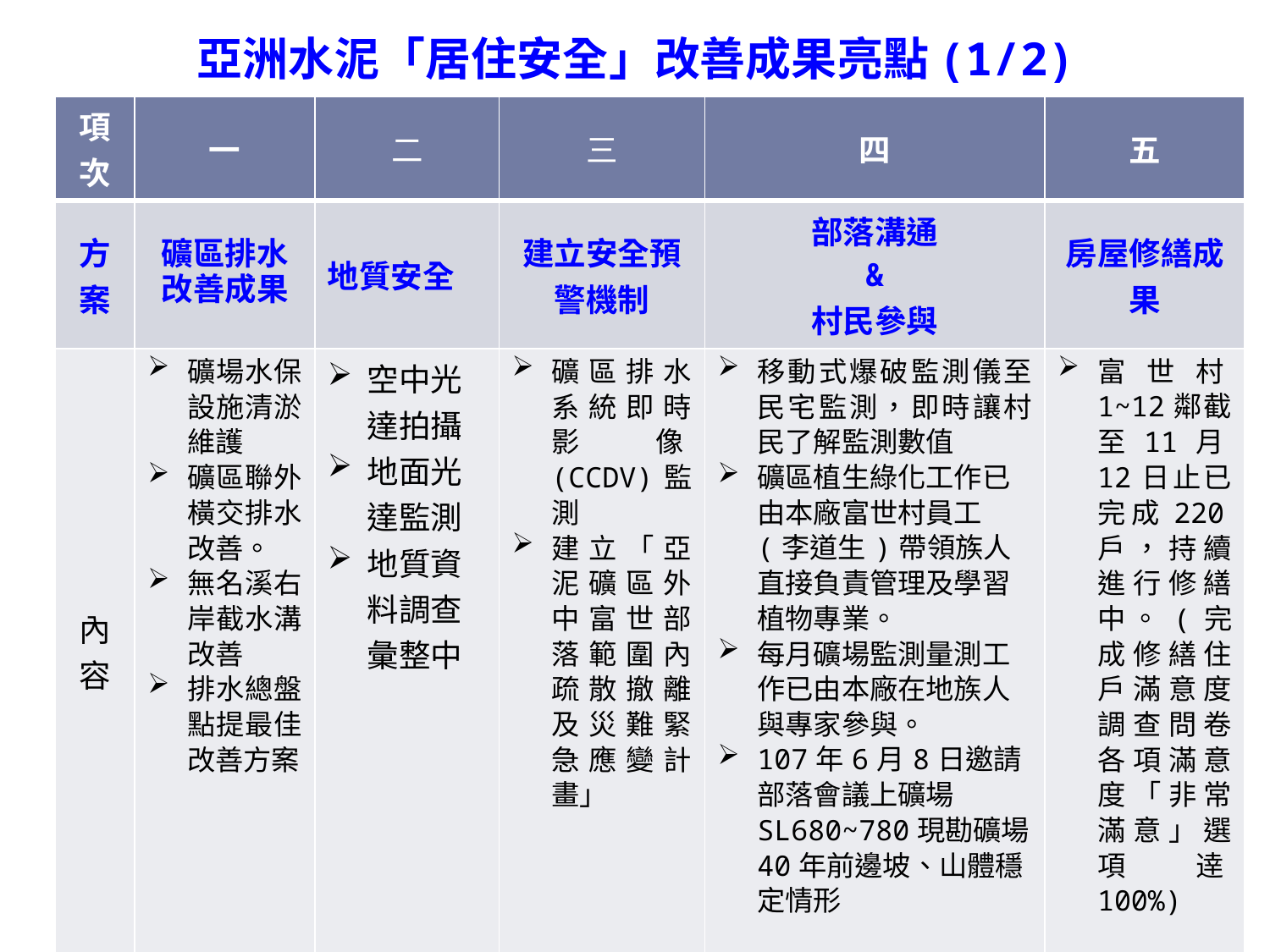

# 亞洲水泥「居住安全」改善成果亮點(1/2)
| 項次 | 一 | 二 | 三 | 四 | 五 |
| --- | --- | --- | --- | --- | --- |
| 方案 | 礦區排水改善成果 | 地質安全 | 建立安全預警機制 | 部落溝通 & 村民參與 | 房屋修繕成果 |
| 內容 | 礦場水保設施清淤維護 礦區聯外橫交排水改善。 無名溪右岸截水溝改善 排水總盤點提最佳改善方案 | 空中光達拍攝 地面光達監測 地質資料調查彙整中 | 礦區排水系統即時影像(CCDV)監測 建立「亞泥礦區外中富世部落範圍內疏散撤離及災難緊急應變計畫」 | 移動式爆破監測儀至民宅監測，即時讓村民了解監測數值 礦區植生綠化工作已由本廠富世村員工(李道生)帶領族人直接負責管理及學習植物專業。 每月礦場監測量測工作已由本廠在地族人與專家參與。 107年6月8日邀請部落會議上礦場SL680~780現勘礦場40年前邊坡、山體穩定情形 | 富世村1~12鄰截至11月12日止已完成220戶，持續進行修繕中。(完成修繕住戶滿意度調查問卷各項滿意度「非常滿意」選項逹100%) |